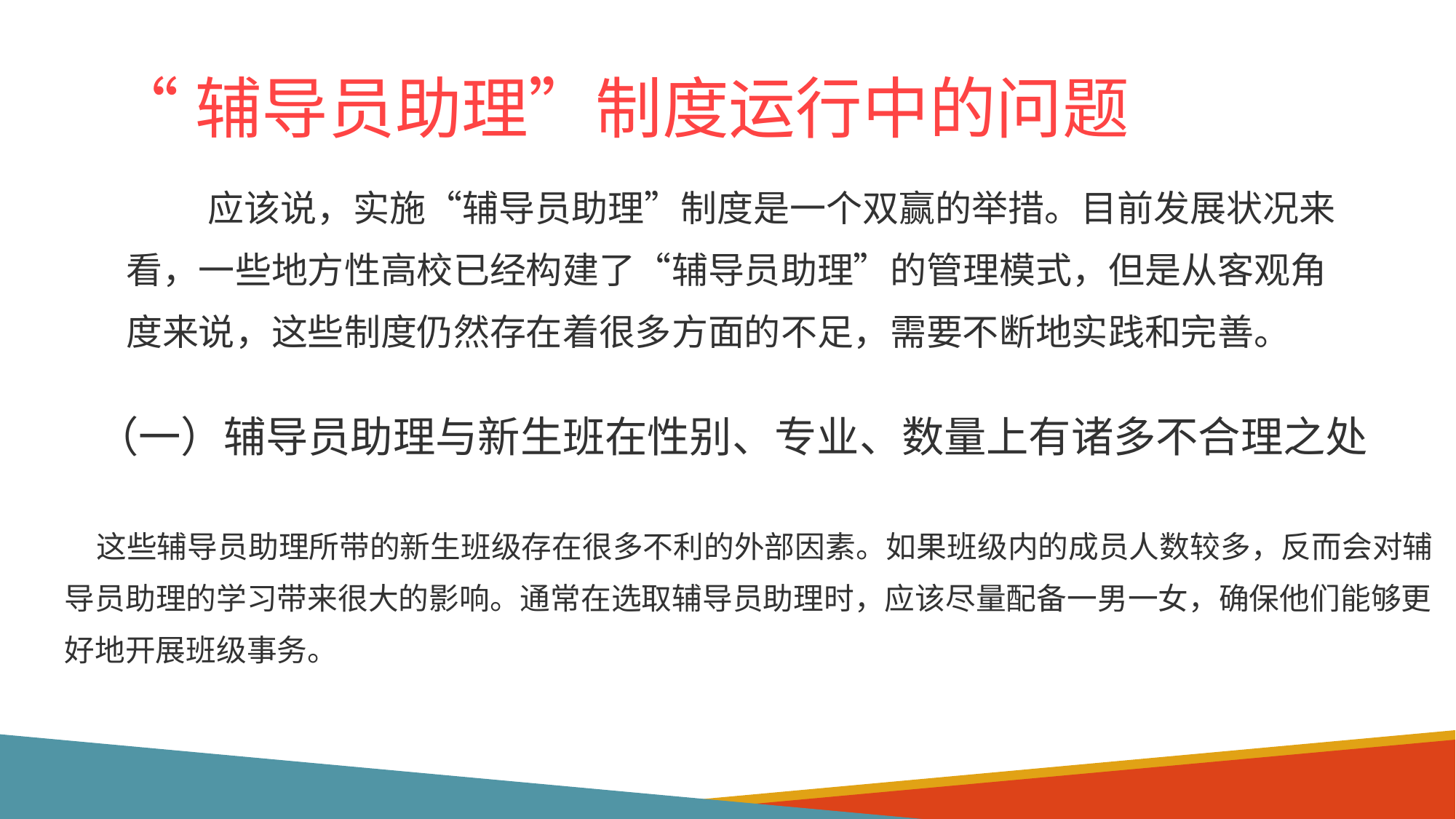

“辅导员助理”制度运行中的问题
     应该说，实施“辅导员助理”制度是一个双赢的举措。目前发展状况来看，一些地方性高校已经构建了“辅导员助理”的管理模式，但是从客观角度来说，这些制度仍然存在着很多方面的不足，需要不断地实践和完善。
（一）辅导员助理与新生班在性别、专业、数量上有诸多不合理之处

这些辅导员助理所带的新生班级存在很多不利的外部因素。如果班级内的成员人数较多，反而会对辅导员助理的学习带来很大的影响。通常在选取辅导员助理时，应该尽量配备一男一女，确保他们能够更好地开展班级事务。